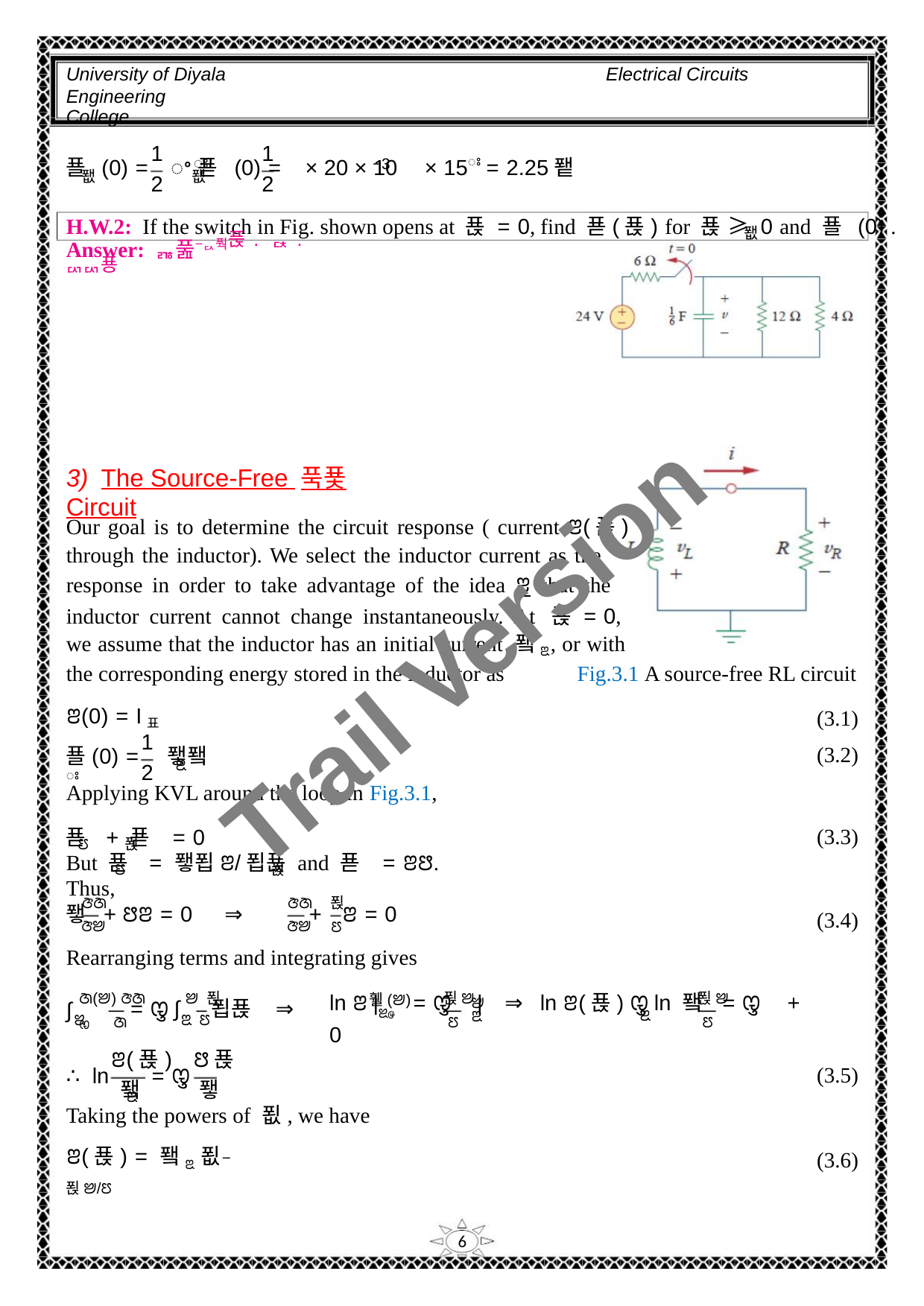

University of Diyala
Engineering College
Electrical Circuits
1
1
ꢁ
푤 (0) = ꢀ푣 (0) = × 20 × 10 × 15ꢁ = 2.25퐽
−3
퐶
퐶
2
2
H.W.2: If the switch in Fig. shown opens at 푡 = 0, find 푣(푡) for 푡 ≥ 0 and 푤 (0) .
퐶
Answer: ퟖ풆−ퟐ풕푽. ퟓ. ퟑퟑ푱
3) The Source‐Free 푹푳 Circuit
Our goal is to determine the circuit response ( current ꢂ(푡)
through the inductor). We select the inductor current as the
response in order to take advantage of the idea ꢂ that the
inductor current cannot change instantaneously. At 푡 = 0,
we assume that the inductor has an initial current 퐼ꢃ, or with
Trail Version
Trail Version
Trail Version
Trail Version
Trail Version
Trail Version
Trail Version
Trail Version
Trail Version
Trail Version
Trail Version
Trail Version
Trail Version
the corresponding energy stored in the inductor as
Fig.3.1 A source-free RL circuit
ꢂ(0) = I표
1
(3.1)
(3.2)
푤(0) = 퐿퐼ꢁ
ꢃ
2
Applying KVL around the loop in Fig.3.1,
푣 + 푣 = 0
(3.3)
ꢄ
푅
But 푣 = 퐿푑ꢂ/푑푡 and 푣 = ꢂꢅ. Thus,
ꢄ
푅
ꢆꢇ
ꢆꢈ
ꢆꢇ
ꢆꢈ
푅
퐿
+ ꢅꢂ = 0
⇒
+ ꢂ = 0
(3.4)
ꢄ
Rearranging terms and integrating gives
ꢇ(ꢈ) ꢆꢇ
ꢈ 푅
ꢃ ꢄ
푅ꢈ
푅ꢈ
휄(ꢈ)
ꢈ
= ꢋ ∫ 푑푡
⇒
ln ꢂ |ꢉꢌ = ꢋ | ⇒ ln ꢂ(푡) ꢋ ln 퐼 = ꢋ + 0
∫
ꢃ
ꢃ
ꢉ
ꢇ
ꢄ
ꢄ
ꢊ
ꢂ(푡)
ꢅ푡
퐿
∴ ln
= ꢋ
(3.5)
(3.6)
퐼
ꢃ
Taking the powers of 푒, we have
ꢂ(푡) = 퐼ꢃ푒−푅ꢈ/ꢄ
6